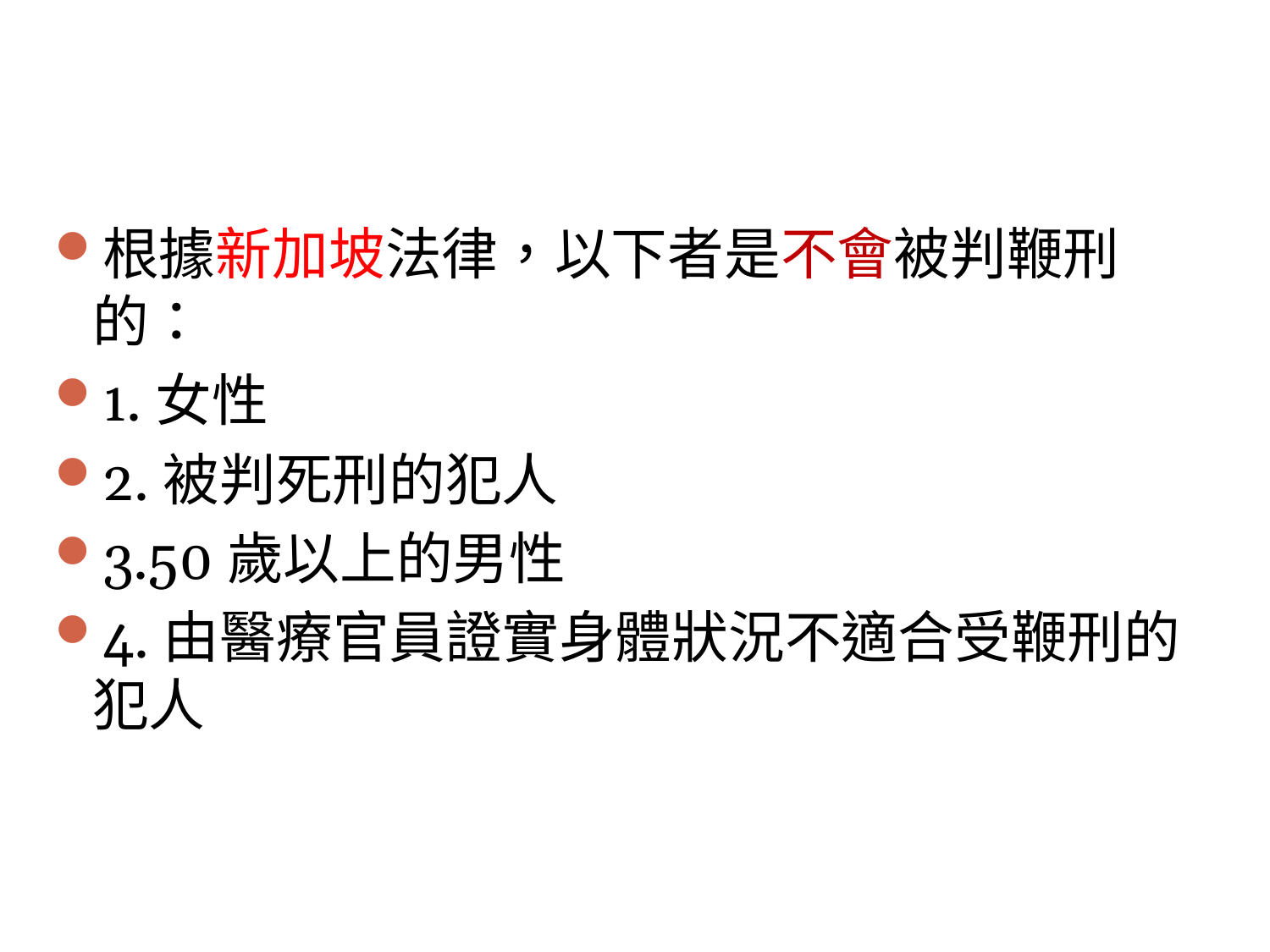

根據新加坡法律，以下者是不會被判鞭刑的：
1.女性
2.被判死刑的犯人
3.50歲以上的男性
4.由醫療官員證實身體狀況不適合受鞭刑的犯人